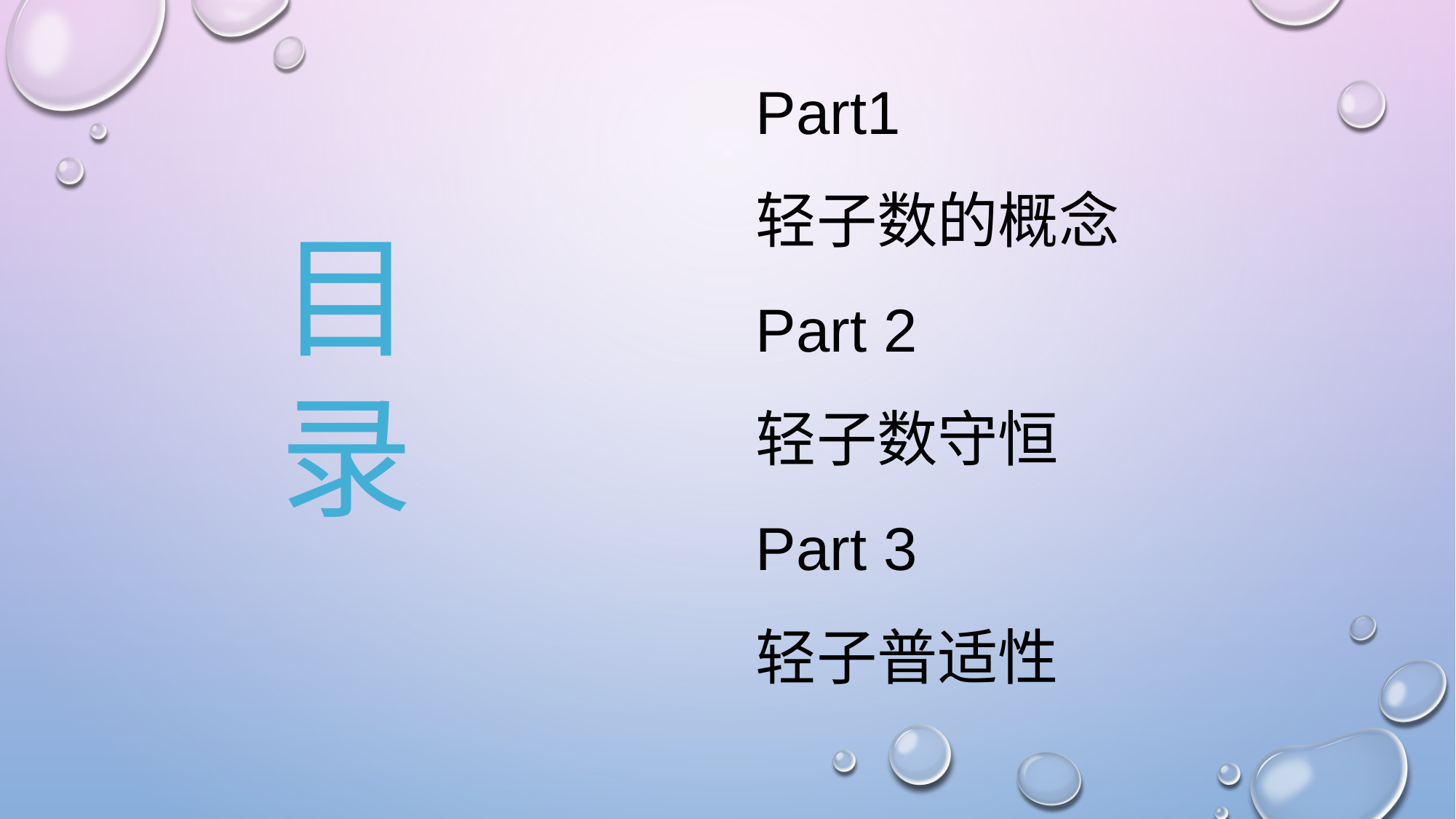

Part1
轻子数的概念
Part 2
轻子数守恒
Part 3
轻子普适性
目录